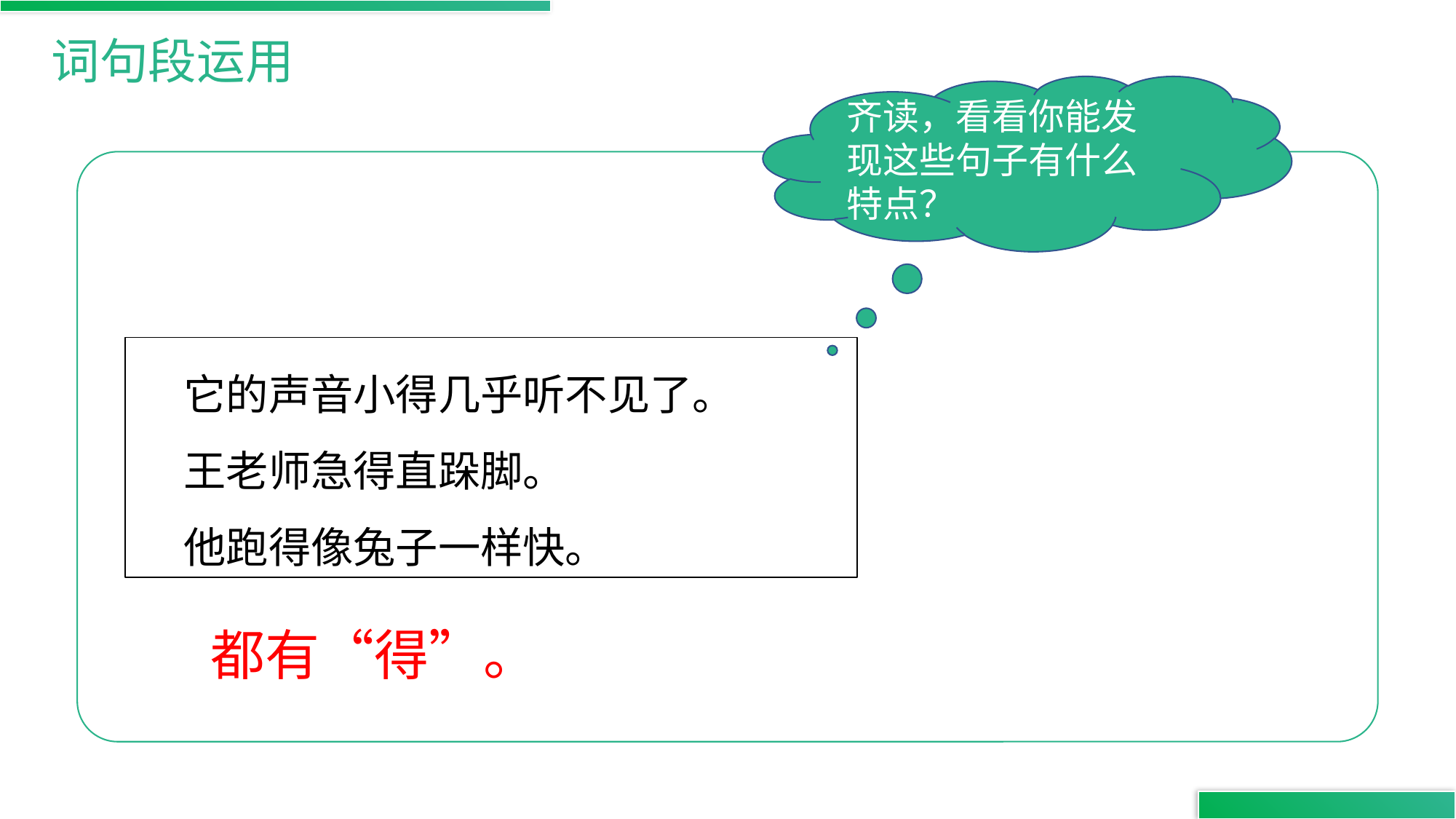

词句段运用
齐读，看看你能发现这些句子有什么特点？
    它的声音小得几乎听不见了。
    王老师急得直跺脚。
    他跑得像兔子一样快。
      都有“得”。